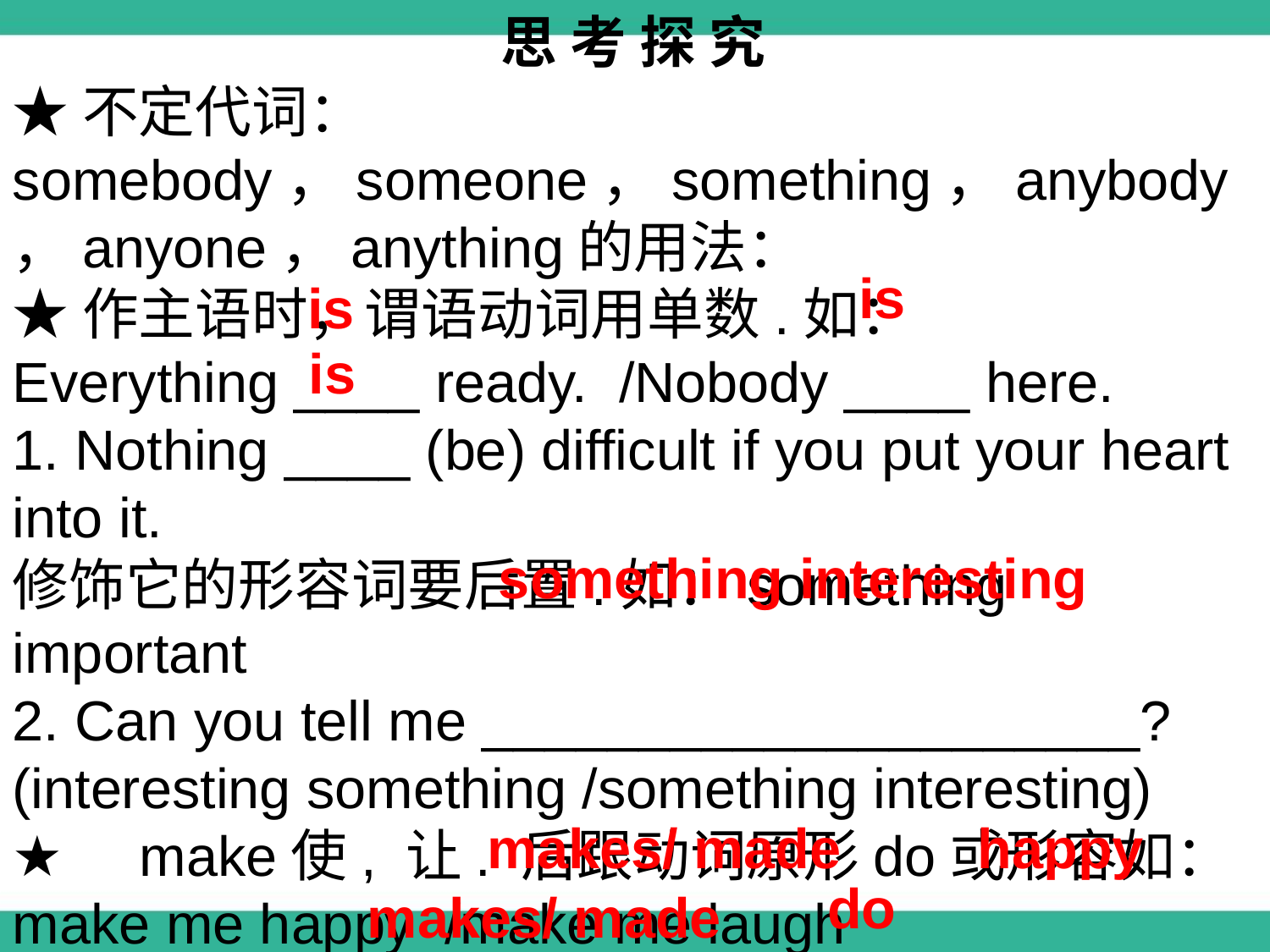

思 考 探 究
★不定代词：somebody，someone，something，anybody，anyone，anything的用法：
★作主语时，谓语动词用单数.如：
Everything ____ ready.  /Nobody ____ here.
1. Nothing ____ (be) difficult if you put your heart into it.
修饰它的形容词要后置.如：something important
2. Can you tell me _____________________? (interesting something /something interesting)
★	make使, 让. 后跟动词原形do或形容如：make me happy  /make me laugh
3.That good news ____________ me ________.    4. My teacher ___________ me __ my homework.
is
is
is
something interesting
makes/ made
happy
do
makes/ made